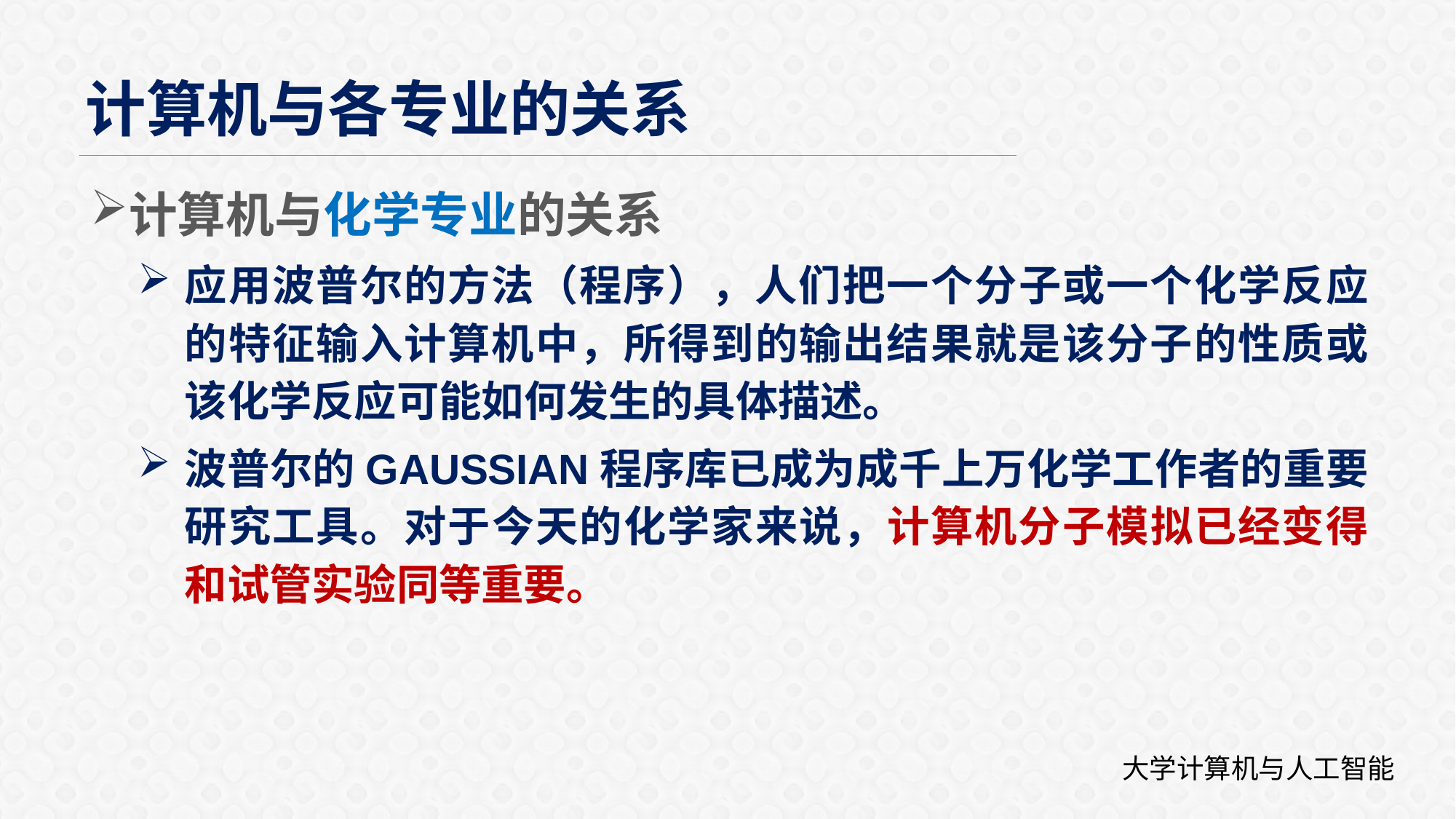

计算机与各专业的关系
计算机与化学专业的关系
应用波普尔的方法（程序），人们把一个分子或一个化学反应的特征输入计算机中，所得到的输出结果就是该分子的性质或该化学反应可能如何发生的具体描述。
波普尔的GAUSSIAN程序库已成为成千上万化学工作者的重要研究工具。对于今天的化学家来说，计算机分子模拟已经变得和试管实验同等重要。